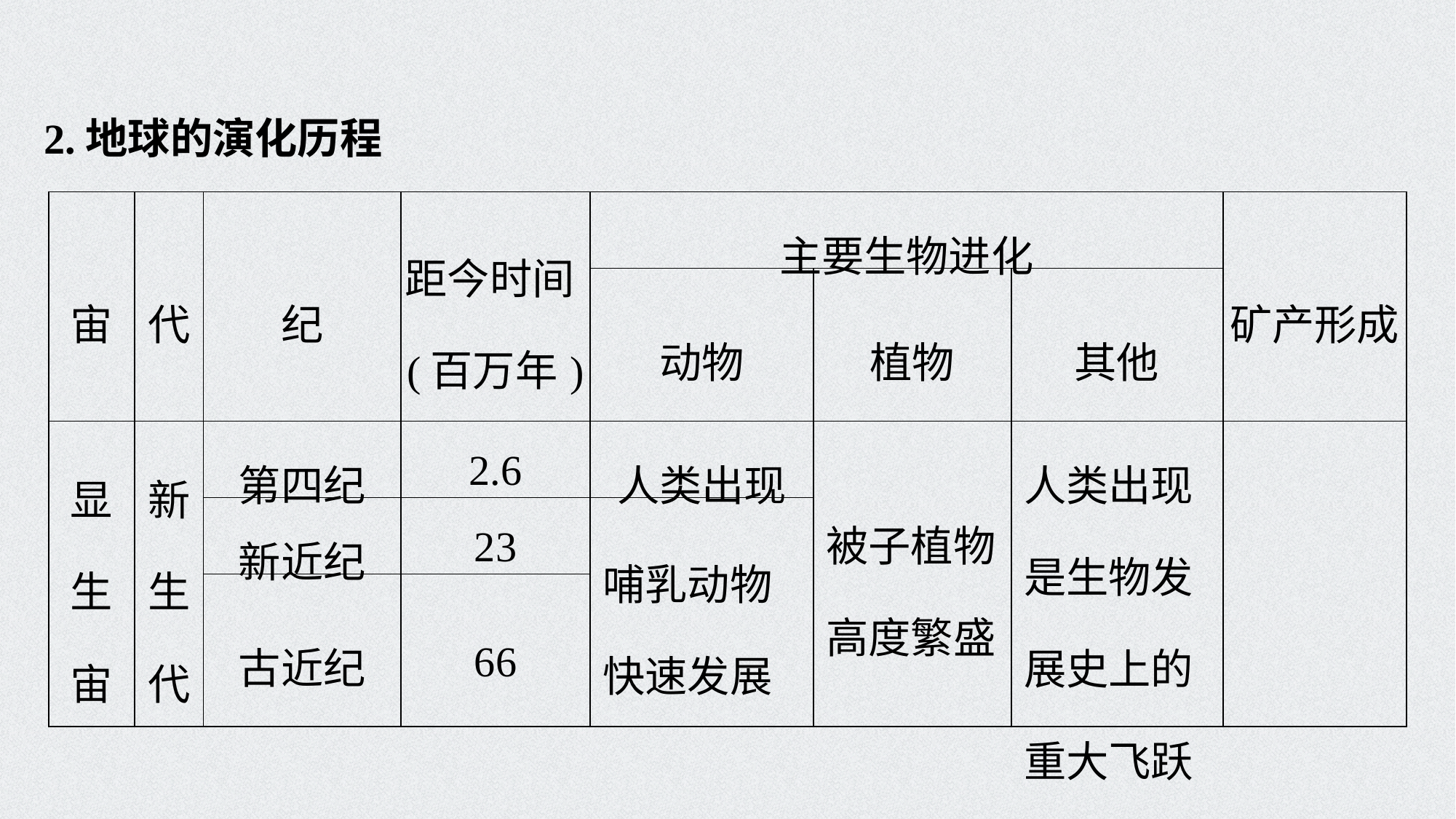

2.地球的演化历程
| 宙 | 代 | 纪 | 距今时间(百万年) | 主要生物进化 |  |  | 矿产形成 |
| --- | --- | --- | --- | --- | --- | --- | --- |
|  |  |  |  | 动物 | 植物 | 其他 |  |
| 显生宙 | 新生代 | 第四纪 | 2.6 | 人类出现 | 被子植物高度繁盛 | 人类出现是生物发展史上的重大飞跃 |  |
|  |  | 新近纪 | 23 | 哺乳动物快速发展 |  |  |  |
|  |  | 古近纪 | 66 |  |  |  |  |